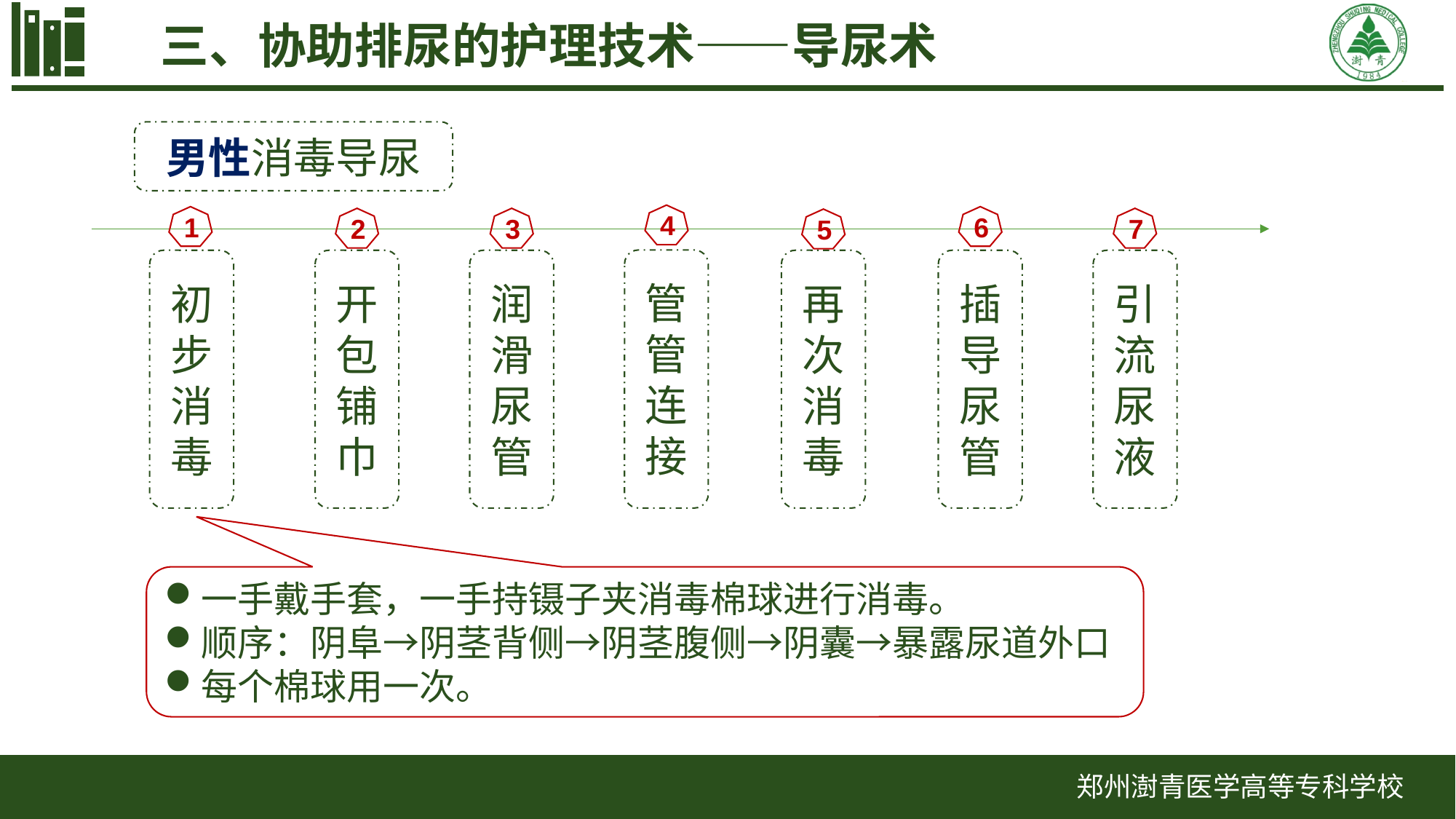

三、协助排尿的护理技术——导尿术
男性消毒导尿
4
管管连接
1
初步消毒
6
插导尿管
2
开包铺巾
3
润滑尿管
7
引流尿液
5
再次消毒
一手戴手套，一手持镊子夹消毒棉球进行消毒。
顺序：阴阜→阴茎背侧→阴茎腹侧→阴囊→暴露尿道外口
每个棉球用一次。
郑州澍青医学高等专科学校